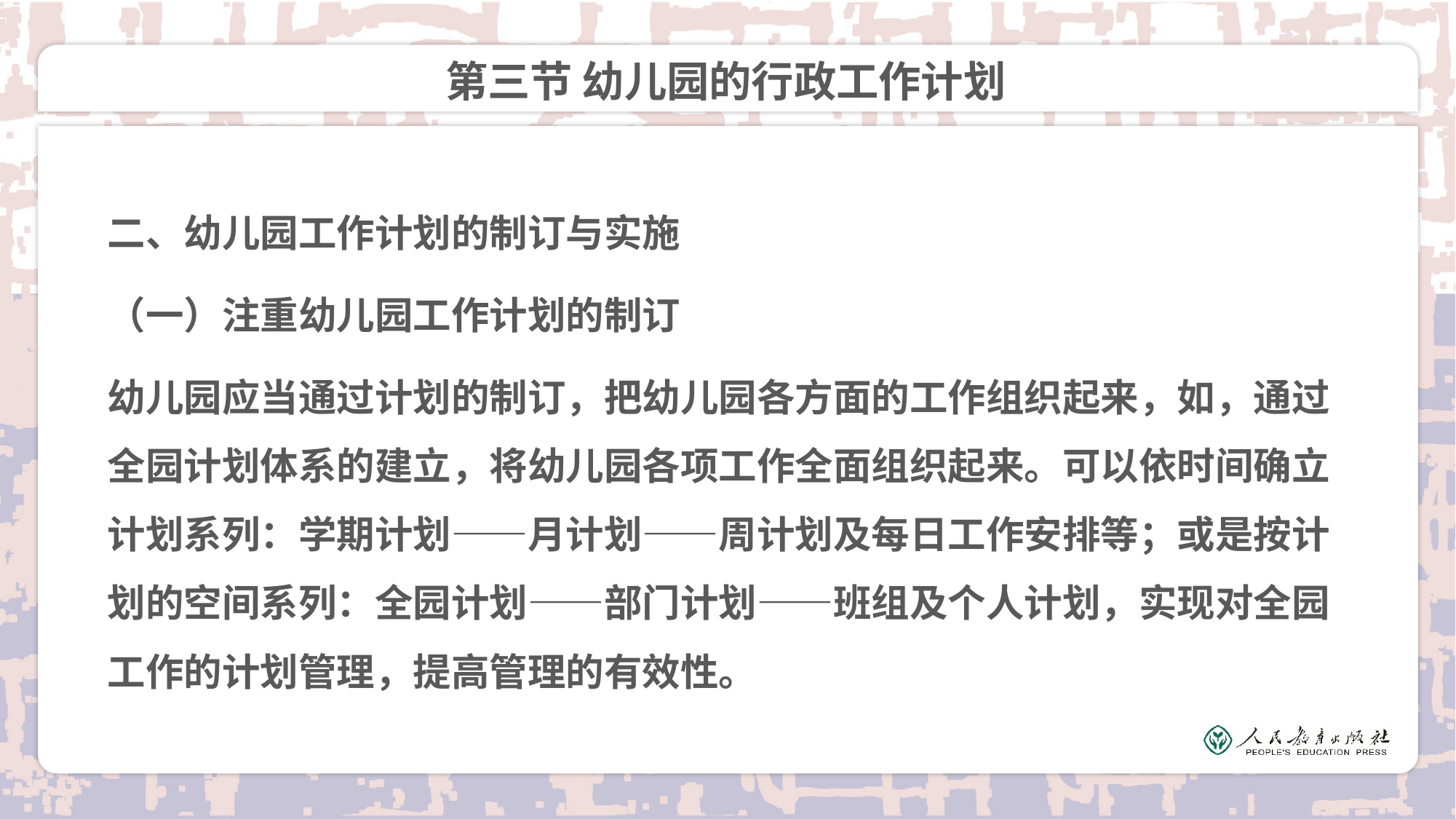

# 第三节 幼儿园的行政工作计划
二、幼儿园工作计划的制订与实施
（一）注重幼儿园工作计划的制订
幼儿园应当通过计划的制订，把幼儿园各方面的工作组织起来，如，通过全园计划体系的建立，将幼儿园各项工作全面组织起来。可以依时间确立计划系列：学期计划——月计划——周计划及每日工作安排等；或是按计划的空间系列：全园计划——部门计划——班组及个人计划，实现对全园工作的计划管理，提高管理的有效性。